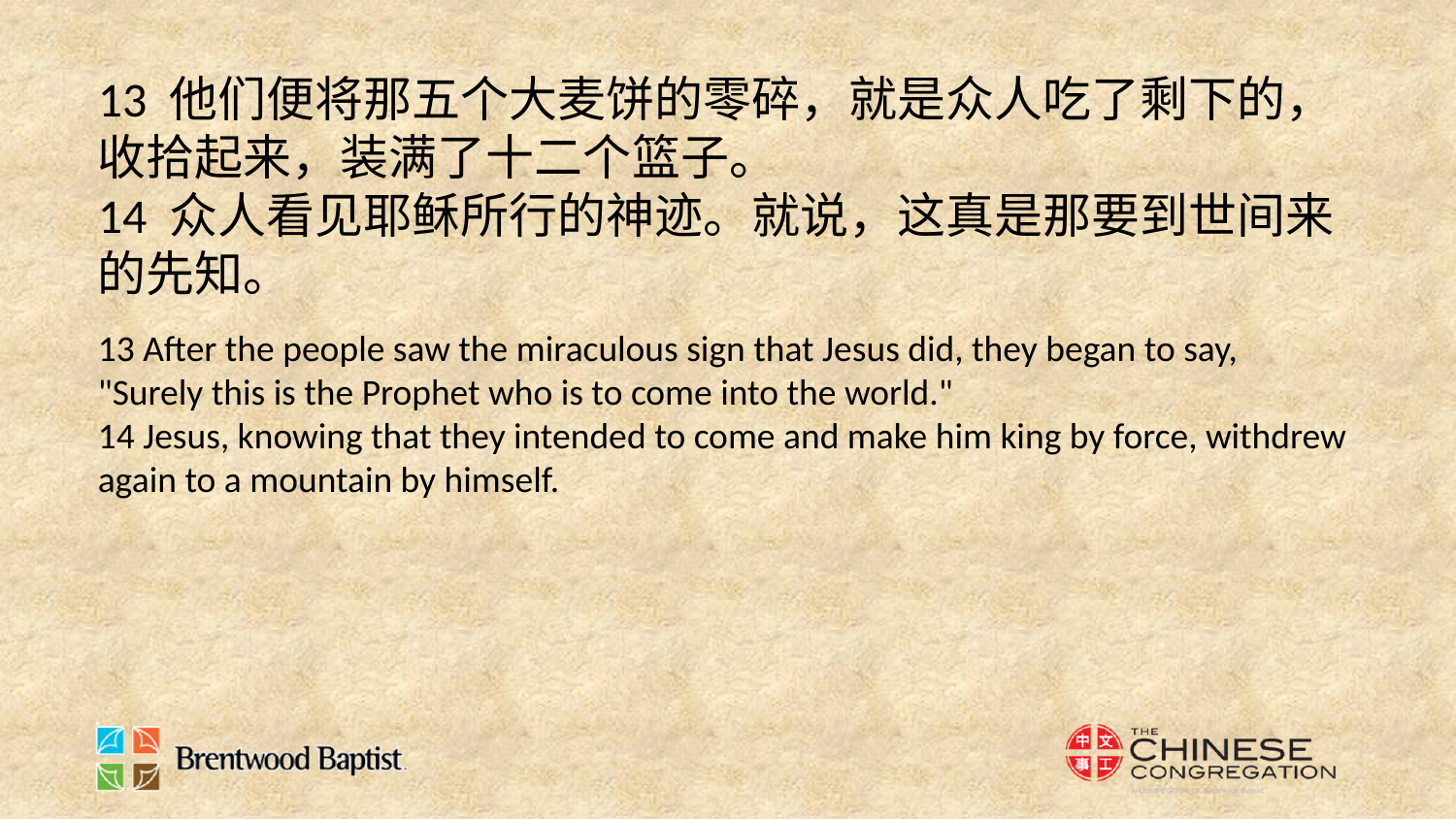

13 他们便将那五个大麦饼的零碎，就是众人吃了剩下的，收拾起来，装满了十二个篮子。
14 众人看见耶稣所行的神迹。就说，这真是那要到世间来的先知。

13 After the people saw the miraculous sign that Jesus did, they began to say, "Surely this is the Prophet who is to come into the world."
14 Jesus, knowing that they intended to come and make him king by force, withdrew again to a mountain by himself.